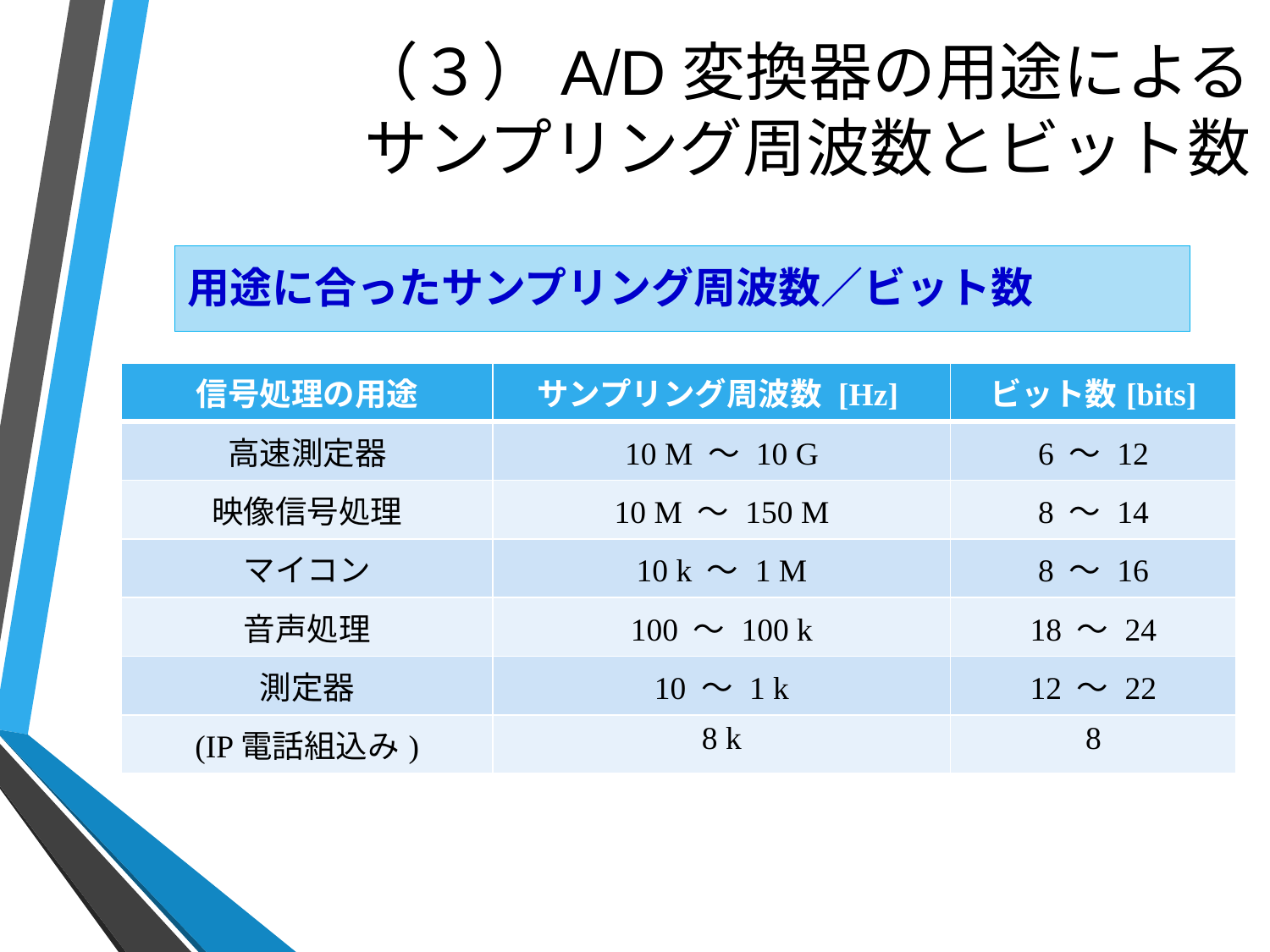

# （３）A/D変換器の用途による サンプリング周波数とビット数
用途に合ったサンプリング周波数／ビット数
| 信号処理の用途 | サンプリング周波数 [Hz] | ビット数[bits] |
| --- | --- | --- |
| 高速測定器 | 10 M ～ 10 G | 6 ～ 12 |
| 映像信号処理 | 10 M ～ 150 M | 8 ～ 14 |
| マイコン | 10 k ～ 1 M | 8 ～ 16 |
| 音声処理 | 100 ～ 100 k | 18 ～ 24 |
| 測定器 | 10 ～ 1 k | 12 ～ 22 |
| (IP電話組込み) | 8 k | 8 |